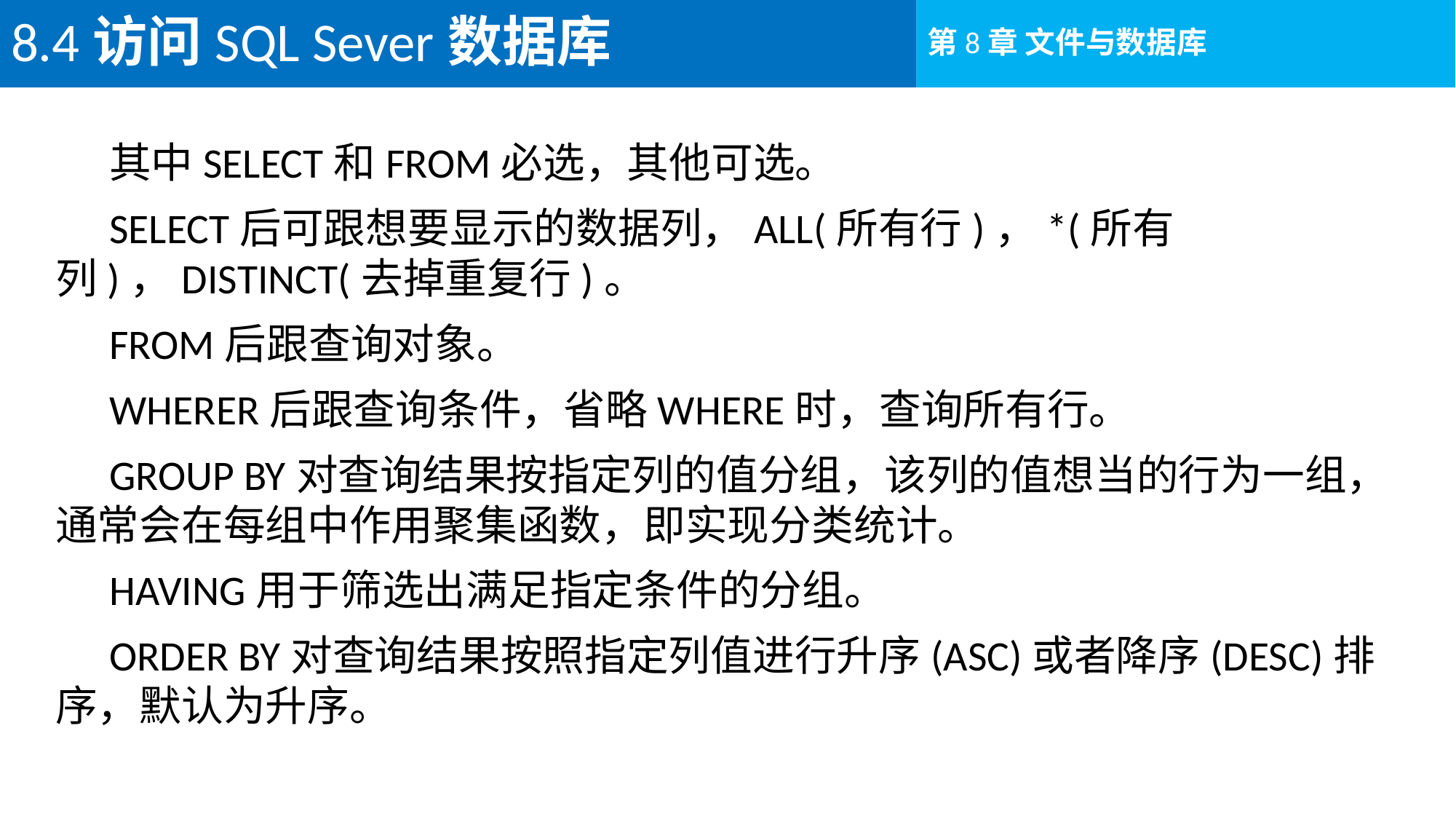

# 8.4访问SQL Sever数据库
其中SELECT和FROM必选，其他可选。
SELECT后可跟想要显示的数据列，ALL(所有行)，*(所有列)，DISTINCT(去掉重复行)。
FROM后跟查询对象。
WHERER后跟查询条件，省略WHERE时，查询所有行。
GROUP BY对查询结果按指定列的值分组，该列的值想当的行为一组，通常会在每组中作用聚集函数，即实现分类统计。
HAVING用于筛选出满足指定条件的分组。
ORDER BY对查询结果按照指定列值进行升序(ASC)或者降序(DESC)排序，默认为升序。